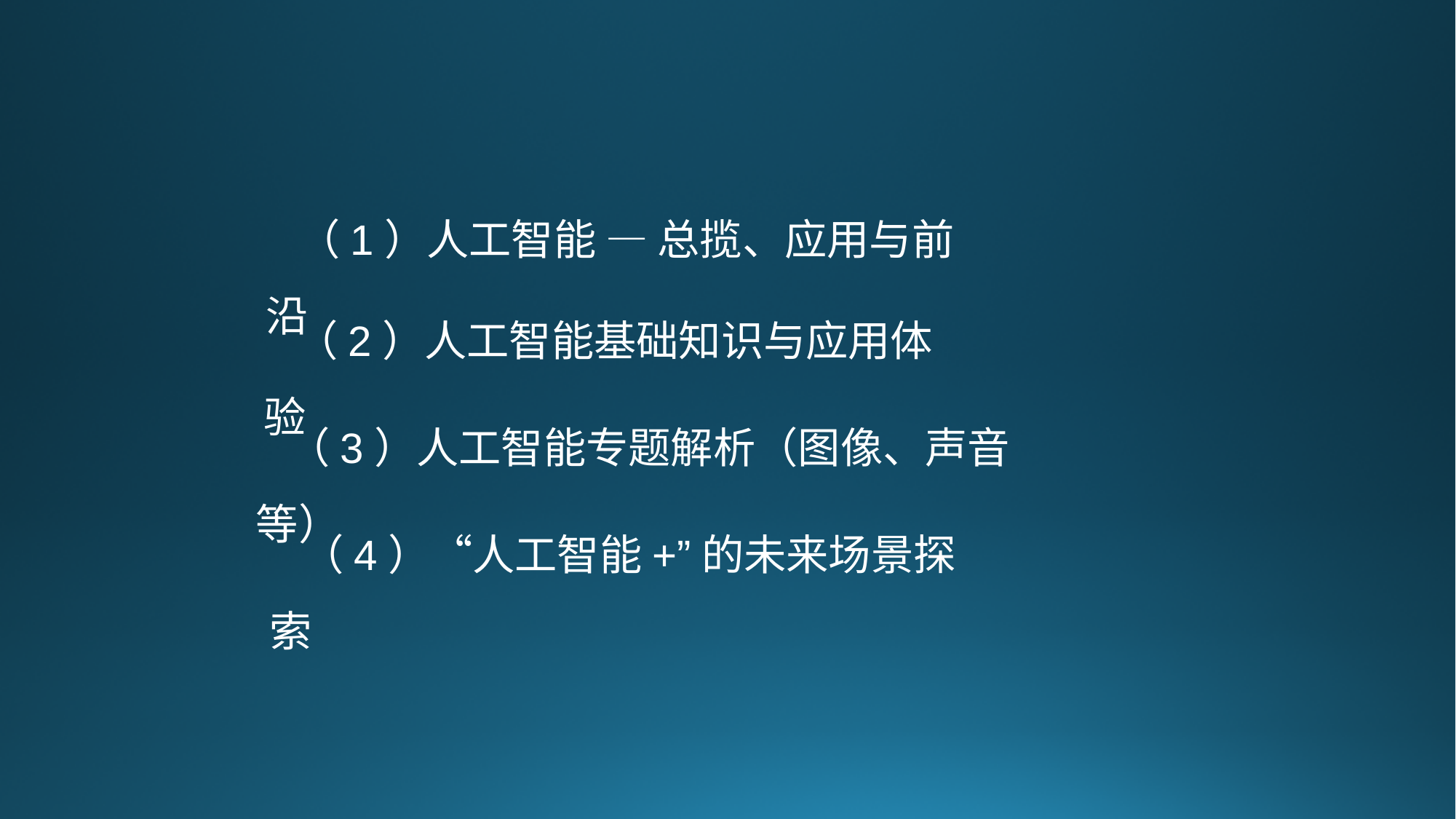

（1）人工智能 — 总揽、应用与前沿
（2）人工智能基础知识与应用体验
（3）人工智能专题解析（图像、声音等）
（4）“人工智能+”的未来场景探索